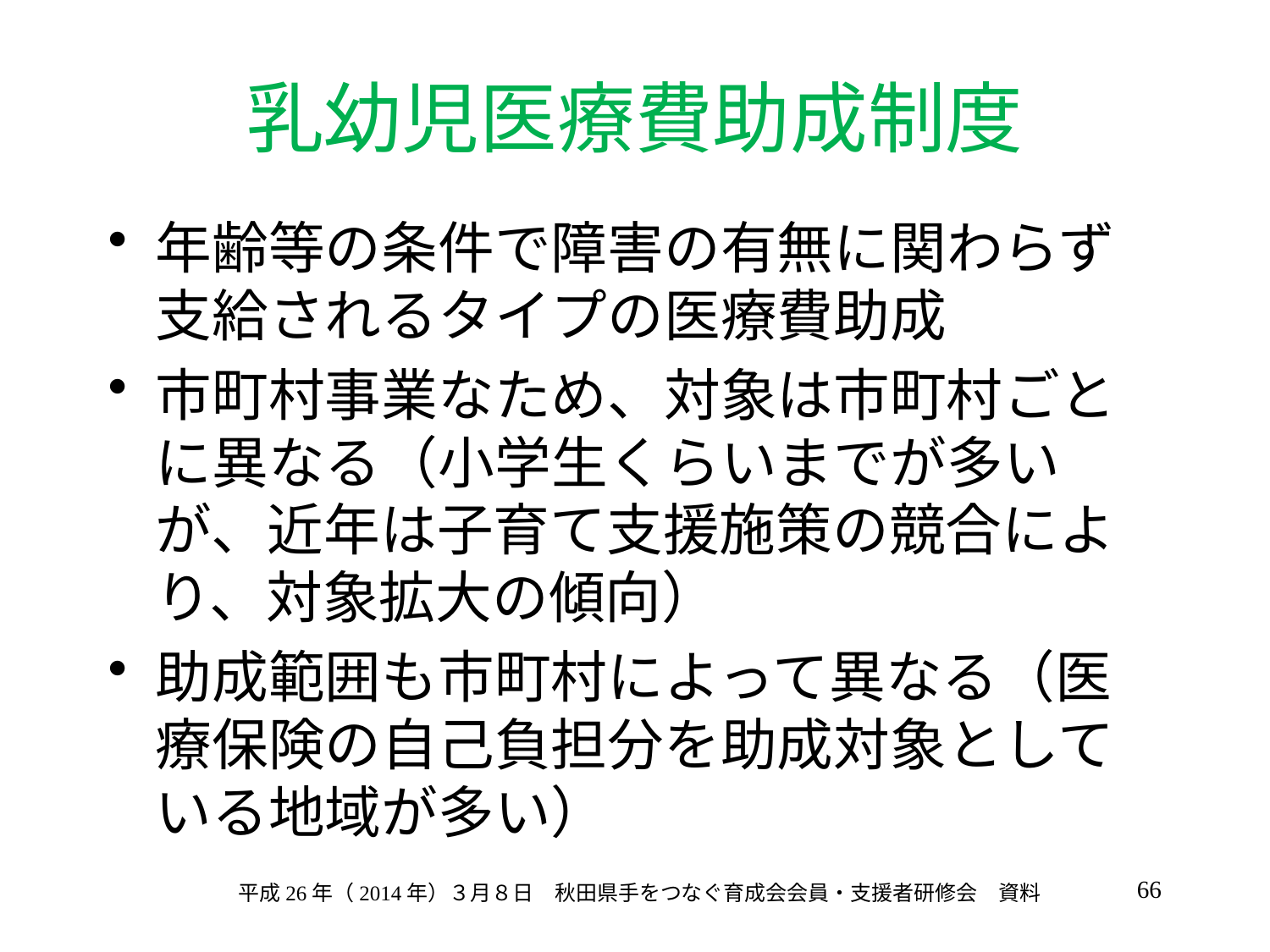

# 乳幼児医療費助成制度
年齢等の条件で障害の有無に関わらず支給されるタイプの医療費助成
市町村事業なため、対象は市町村ごとに異なる（小学生くらいまでが多いが、近年は子育て支援施策の競合により、対象拡大の傾向）
助成範囲も市町村によって異なる（医療保険の自己負担分を助成対象としている地域が多い）
66